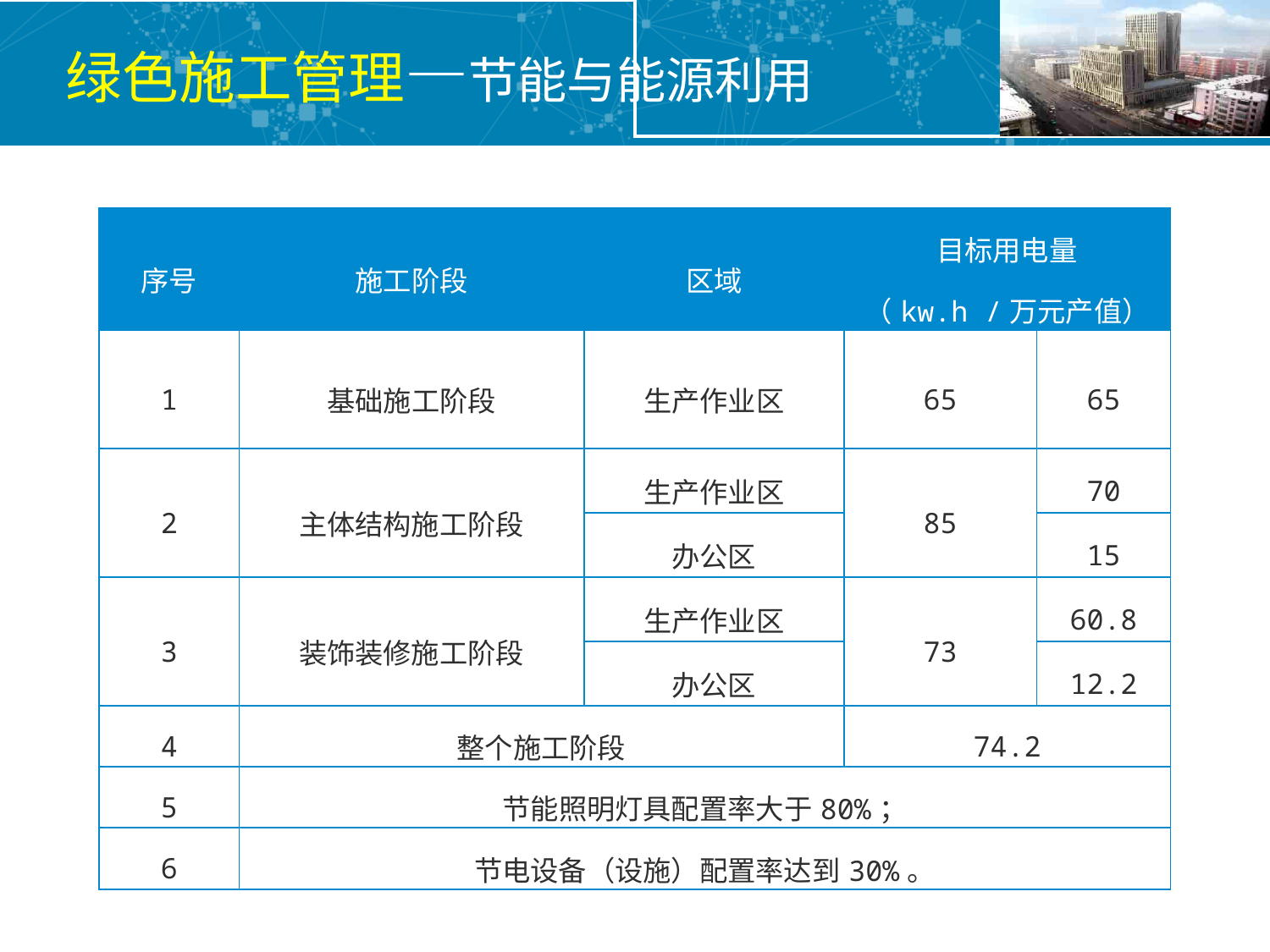

绿色施工管理—节能与能源利用
| 序号 | 施工阶段 | 区域 | 目标用电量 （kw.h /万元产值） |  |
| --- | --- | --- | --- | --- |
| 1 | 基础施工阶段 | 生产作业区 | 65 | 65 |
| 2 | 主体结构施工阶段 | 生产作业区 | 85 | 70 |
|  |  | 办公区 |  | 15 |
| 3 | 装饰装修施工阶段 | 生产作业区 | 73 | 60.8 |
|  |  | 办公区 |  | 12.2 |
| 4 | 整个施工阶段 |  | 74.2 |  |
| 5 | 节能照明灯具配置率大于80%； |  |  |  |
| 6 | 节电设备（设施）配置率达到30%。 |  |  |  |